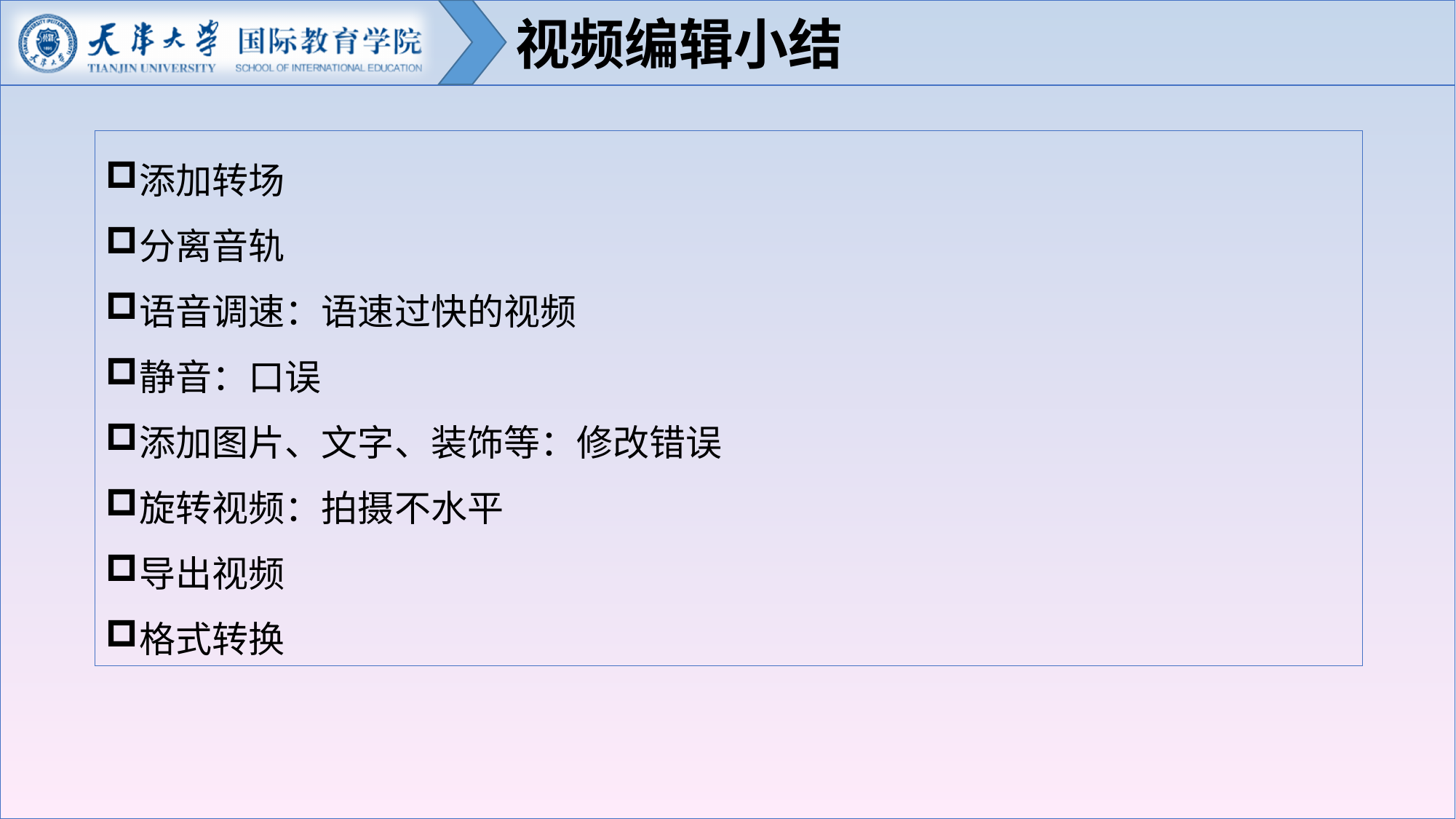

视频编辑小结
添加转场
分离音轨
语音调速：语速过快的视频
静音：口误
添加图片、文字、装饰等：修改错误
旋转视频：拍摄不水平
导出视频
格式转换